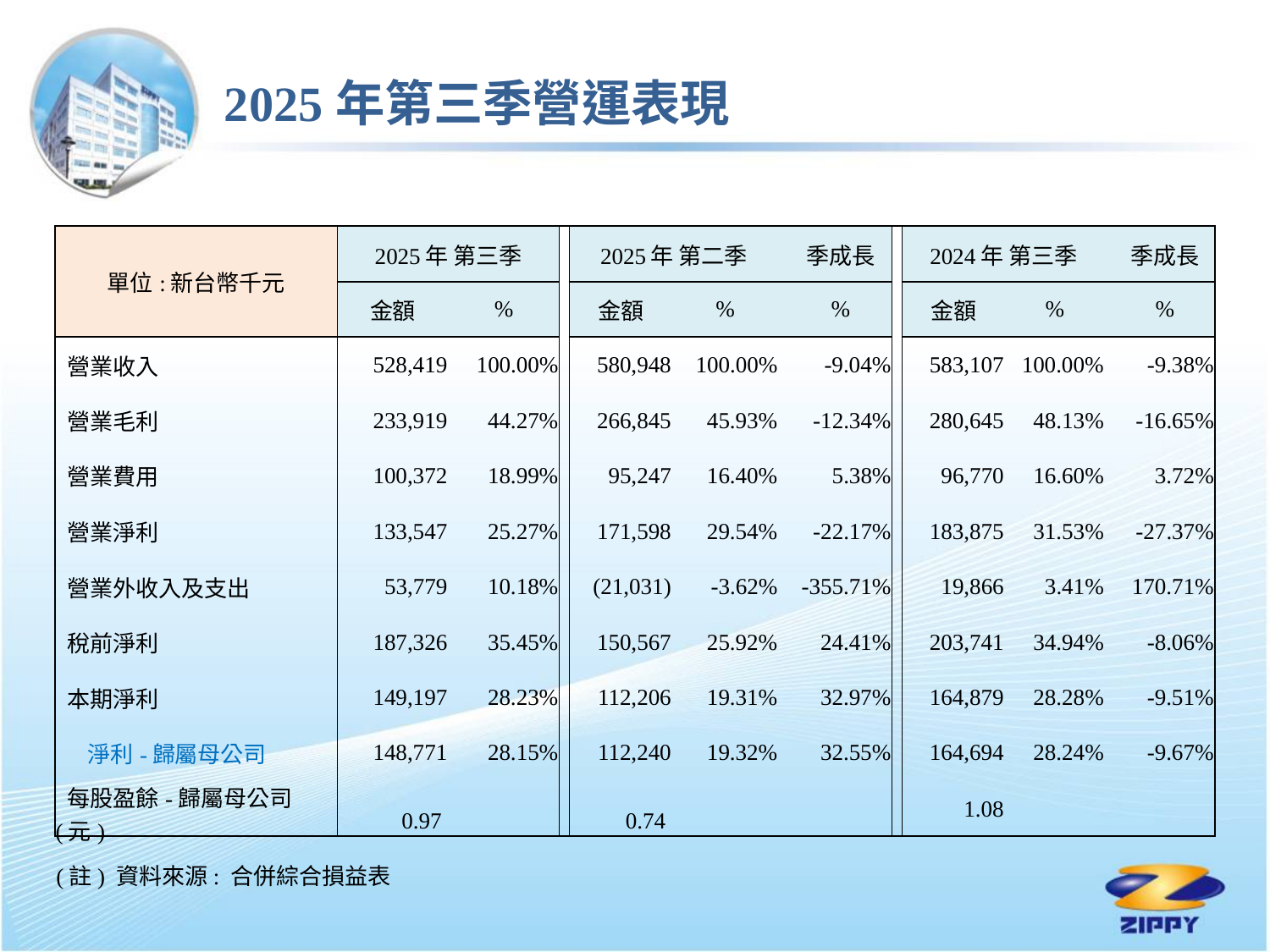

2025年第三季營運表現
| 單位:新台幣千元 | 2025年 第三季 |  |  | 2025年 第二季 |  |  | 季成長 |  | 2024年 第三季 |  |  | 季成長 |
| --- | --- | --- | --- | --- | --- | --- | --- | --- | --- | --- | --- | --- |
|  | 金額 | % |  | 金額 | % |  | % |  | 金額 | % |  | % |
| 營業收入 | 528,419 | 100.00% |  | 580,948 | 100.00% |  | -9.04% |  | 583,107 | 100.00% |  | -9.38% |
| 營業毛利 | 233,919 | 44.27% |  | 266,845 | 45.93% |  | -12.34% |  | 280,645 | 48.13% |  | -16.65% |
| 營業費用 | 100,372 | 18.99% |  | 95,247 | 16.40% |  | 5.38% |  | 96,770 | 16.60% |  | 3.72% |
| 營業淨利 | 133,547 | 25.27% |  | 171,598 | 29.54% |  | -22.17% |  | 183,875 | 31.53% |  | -27.37% |
| 營業外收入及支出 | 53,779 | 10.18% |  | (21,031) | -3.62% |  | -355.71% |  | 19,866 | 3.41% |  | 170.71% |
| 稅前淨利 | 187,326 | 35.45% |  | 150,567 | 25.92% |  | 24.41% |  | 203,741 | 34.94% |  | -8.06% |
| 本期淨利 | 149,197 | 28.23% |  | 112,206 | 19.31% |  | 32.97% |  | 164,879 | 28.28% |  | -9.51% |
| 淨利-歸屬母公司 | 148,771 | 28.15% |  | 112,240 | 19.32% |  | 32.55% |  | 164,694 | 28.24% |  | -9.67% |
| 每股盈餘-歸屬母公司(元) | 0.97 |  |  | 0.74 |  |  |  |  | 1.08 |  |  |  |
(註) 資料來源: 合併綜合損益表